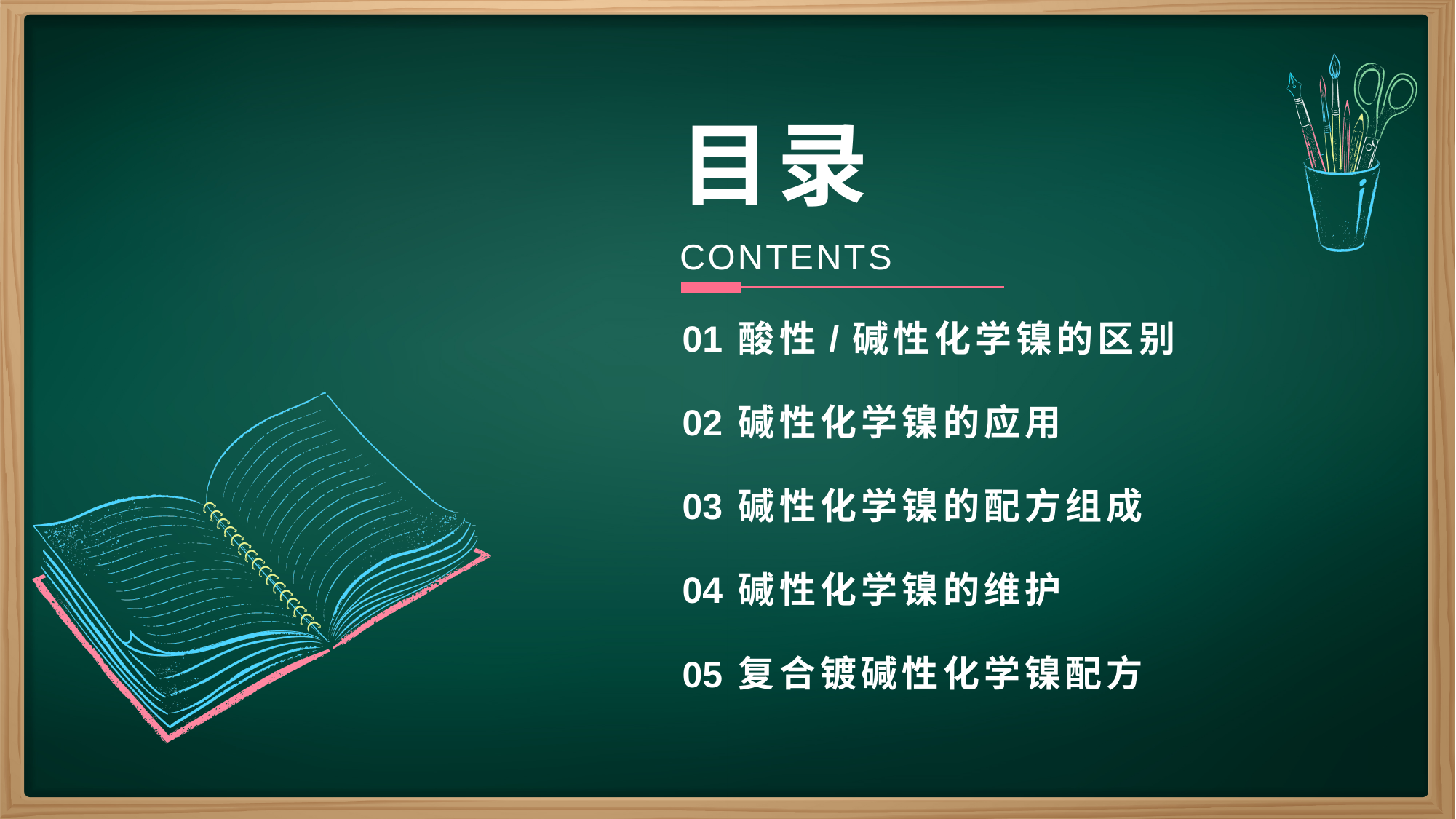

# 目录
CONTENTS
01
酸性/碱性化学镍的区别
02
碱性化学镍的应用
03
碱性化学镍的配方组成
04
碱性化学镍的维护
05
复合镀碱性化学镍配方